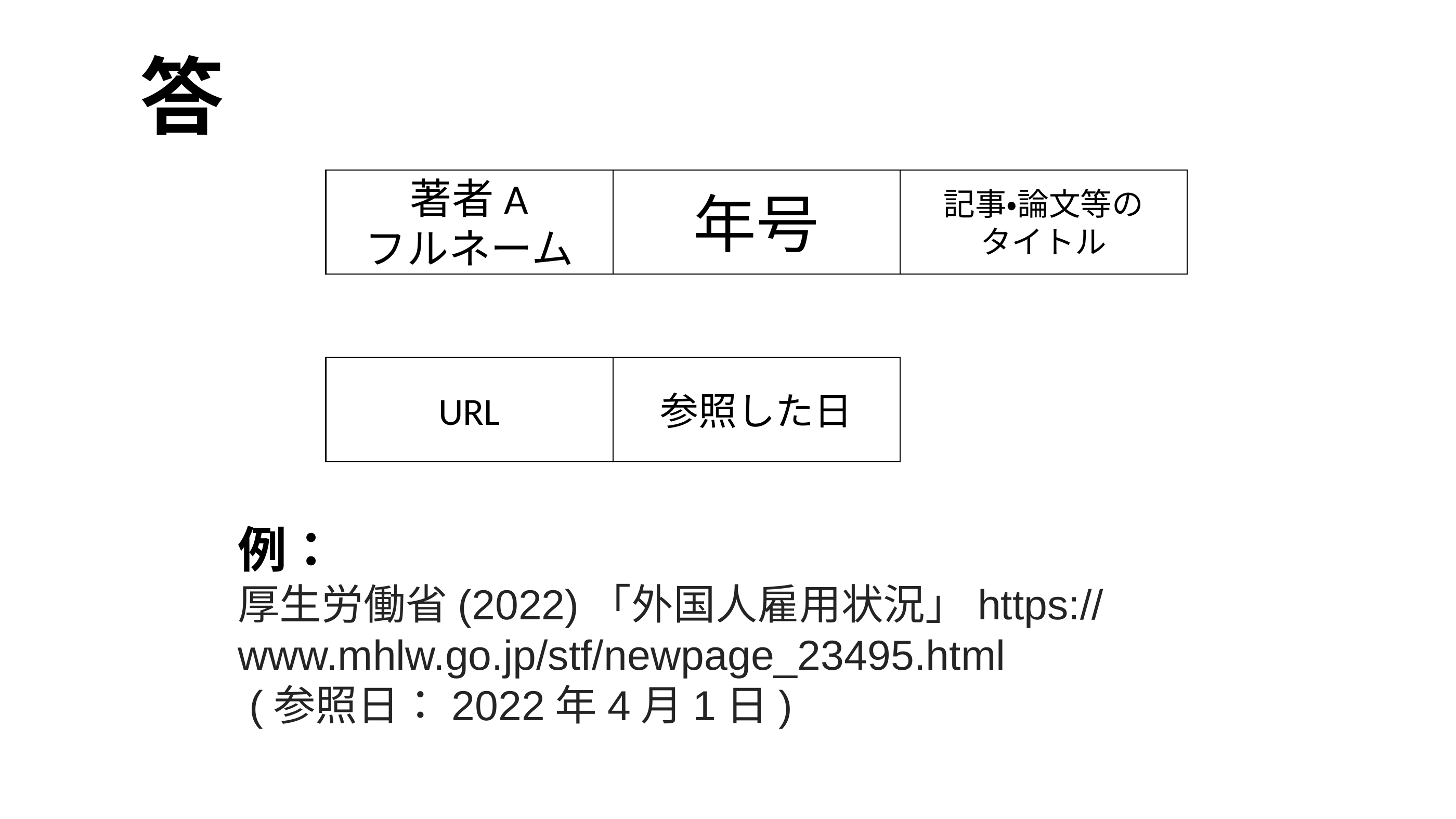

# 答
年号
記事・論文等の
タイトル
著者A
フルネーム
参照した日
URL
例：
厚生労働省(2022)「外国人雇用状況」https://www.mhlw.go.jp/stf/newpage_23495.html
 (参照日：2022年4月1日)